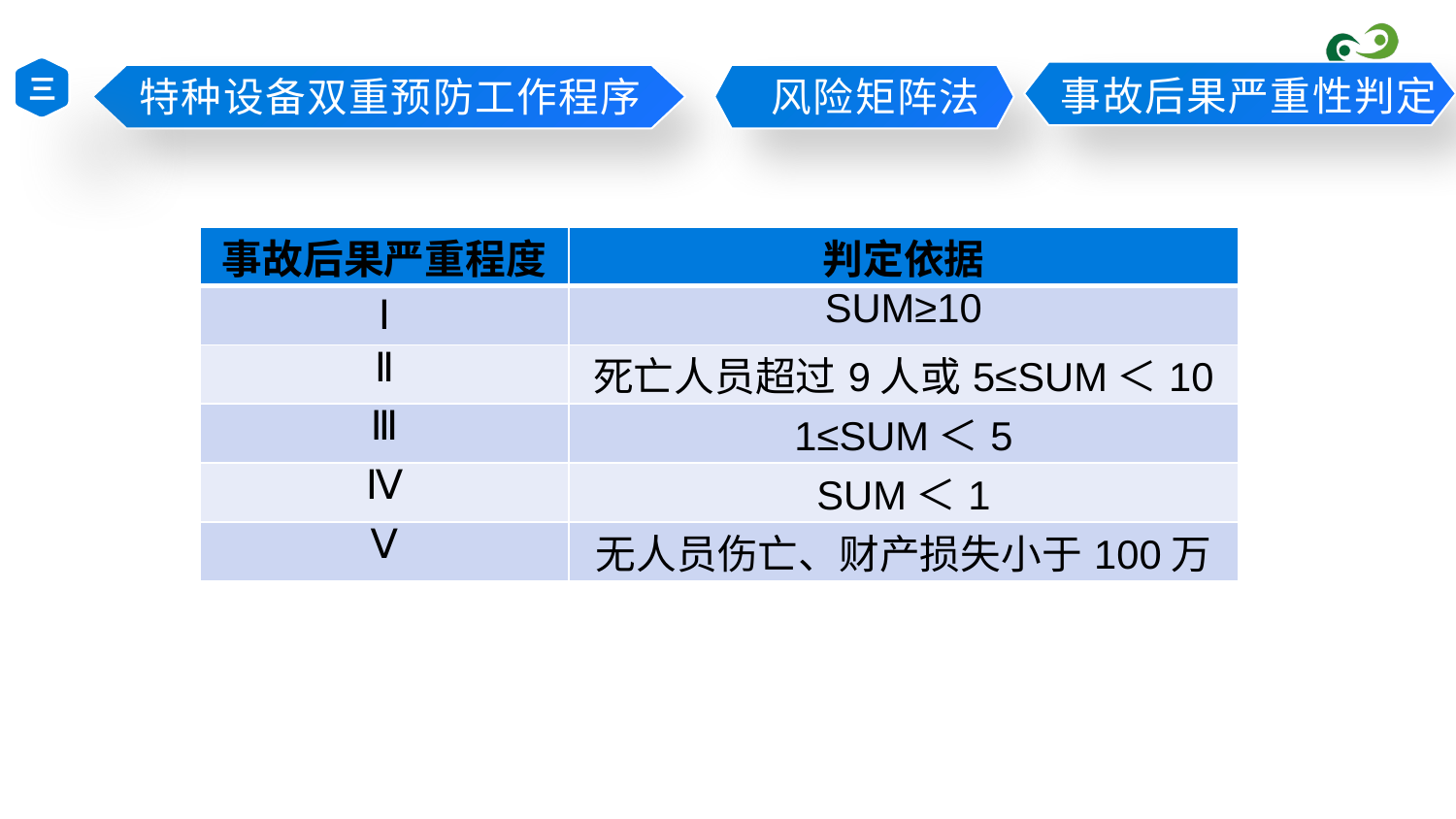

三
事故后果严重性判定

特种设备双重预防工作程序

 风险矩阵法
| 事故后果严重程度 | 判定依据 |
| --- | --- |
| Ⅰ | SUM≥10 |
| Ⅱ | 死亡人员超过9人或5≤SUM＜10 |
| Ⅲ | 1≤SUM＜5 |
| Ⅳ | SUM＜1 |
| Ⅴ | 无人员伤亡、财产损失小于100万 |

59